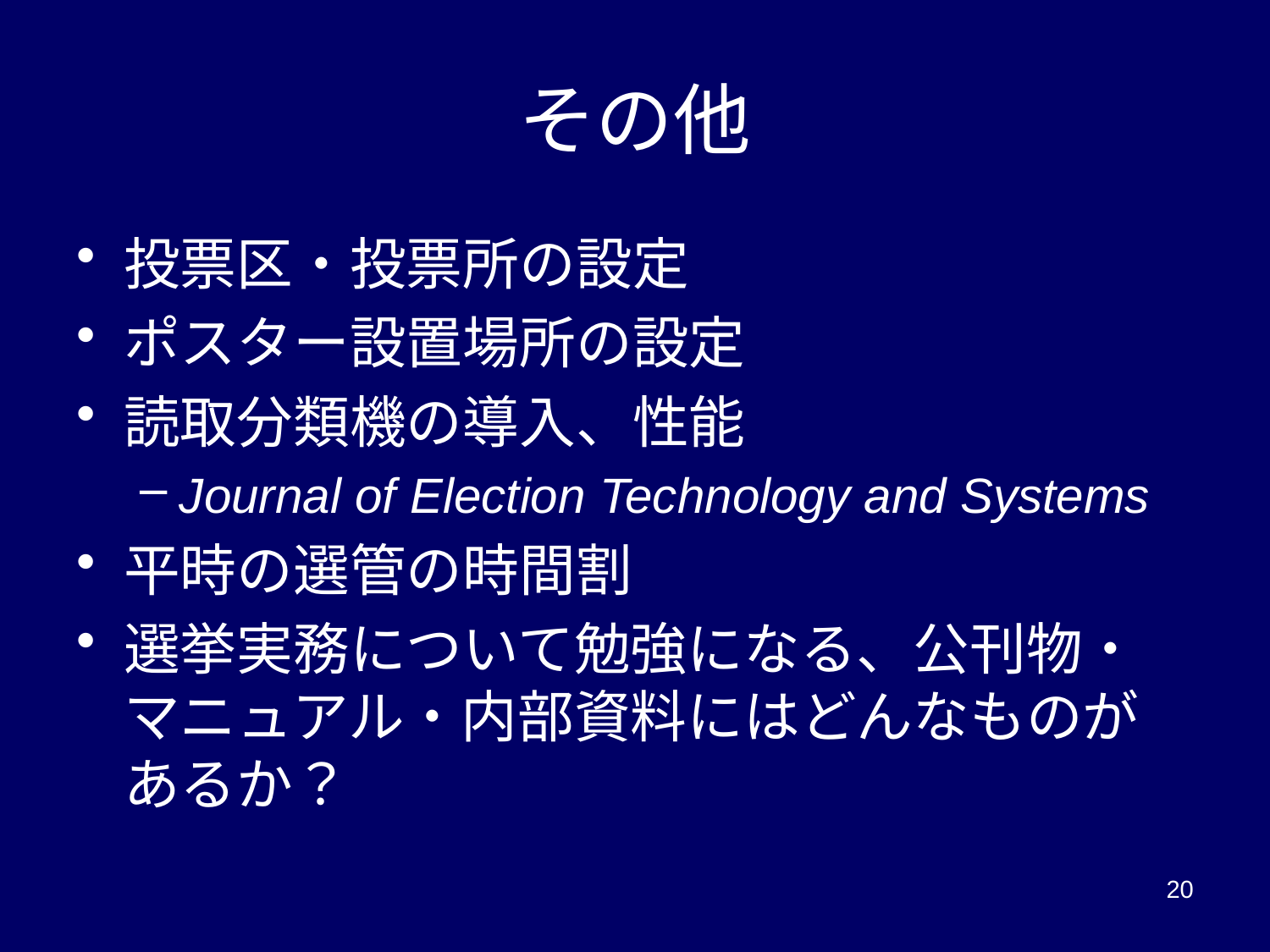

# その他
投票区・投票所の設定
ポスター設置場所の設定
読取分類機の導入、性能
Journal of Election Technology and Systems
平時の選管の時間割
選挙実務について勉強になる、公刊物・マニュアル・内部資料にはどんなものがあるか？

20